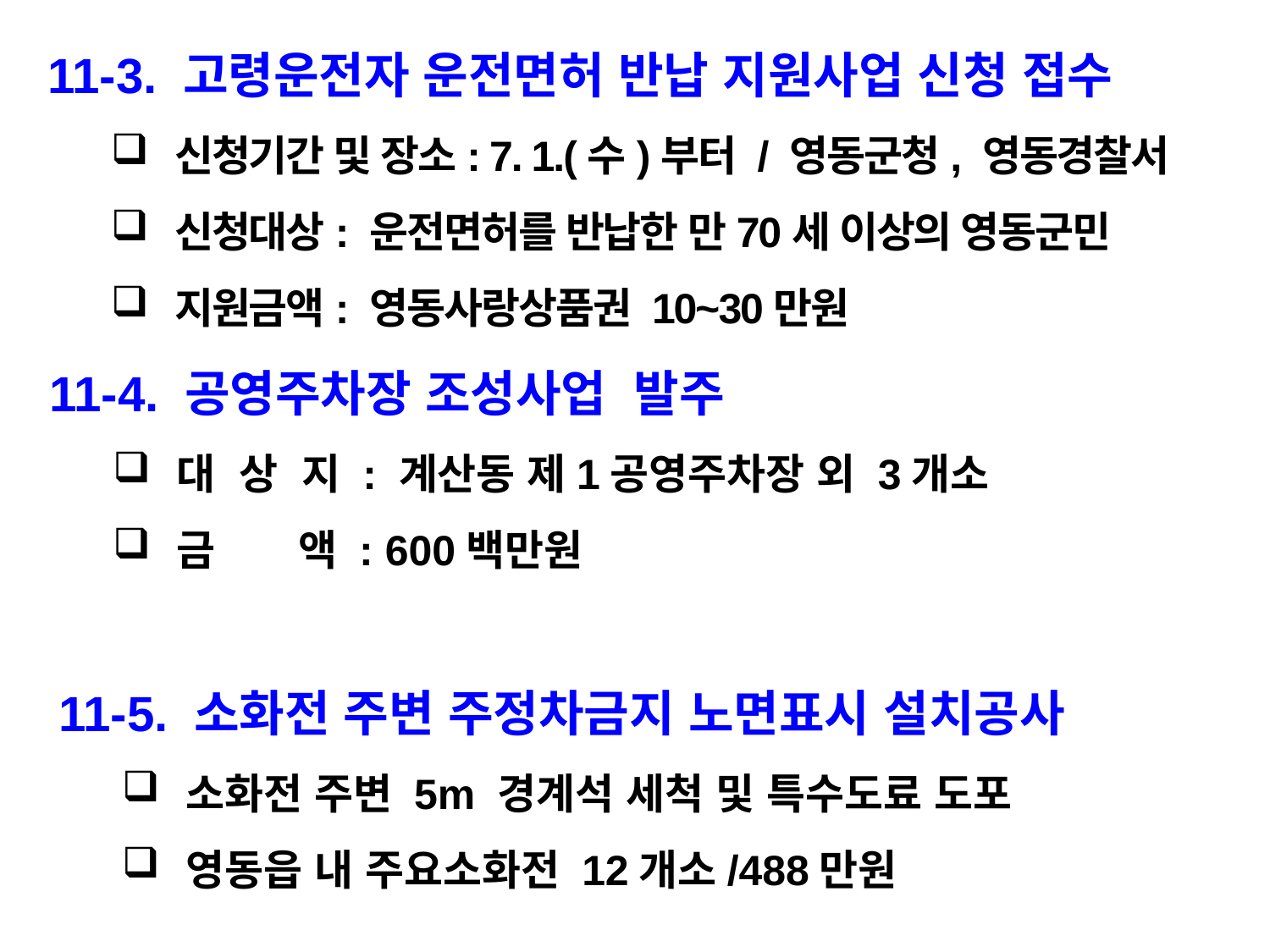

11-3. 고령운전자 운전면허 반납 지원사업 신청 접수
신청기간 및 장소: 7. 1.(수)부터 / 영동군청, 영동경찰서
신청대상: 운전면허를 반납한 만70세 이상의 영동군민
지원금액: 영동사랑상품권 10~30만원
11-4. 공영주차장 조성사업  발주
대  상  지 : 계산동 제1공영주차장 외 3개소
금       액 : 600백만원
11-5. 소화전 주변 주정차금지 노면표시 설치공사
소화전 주변 5m 경계석 세척 및 특수도료 도포
영동읍 내 주요소화전 12개소/488만원